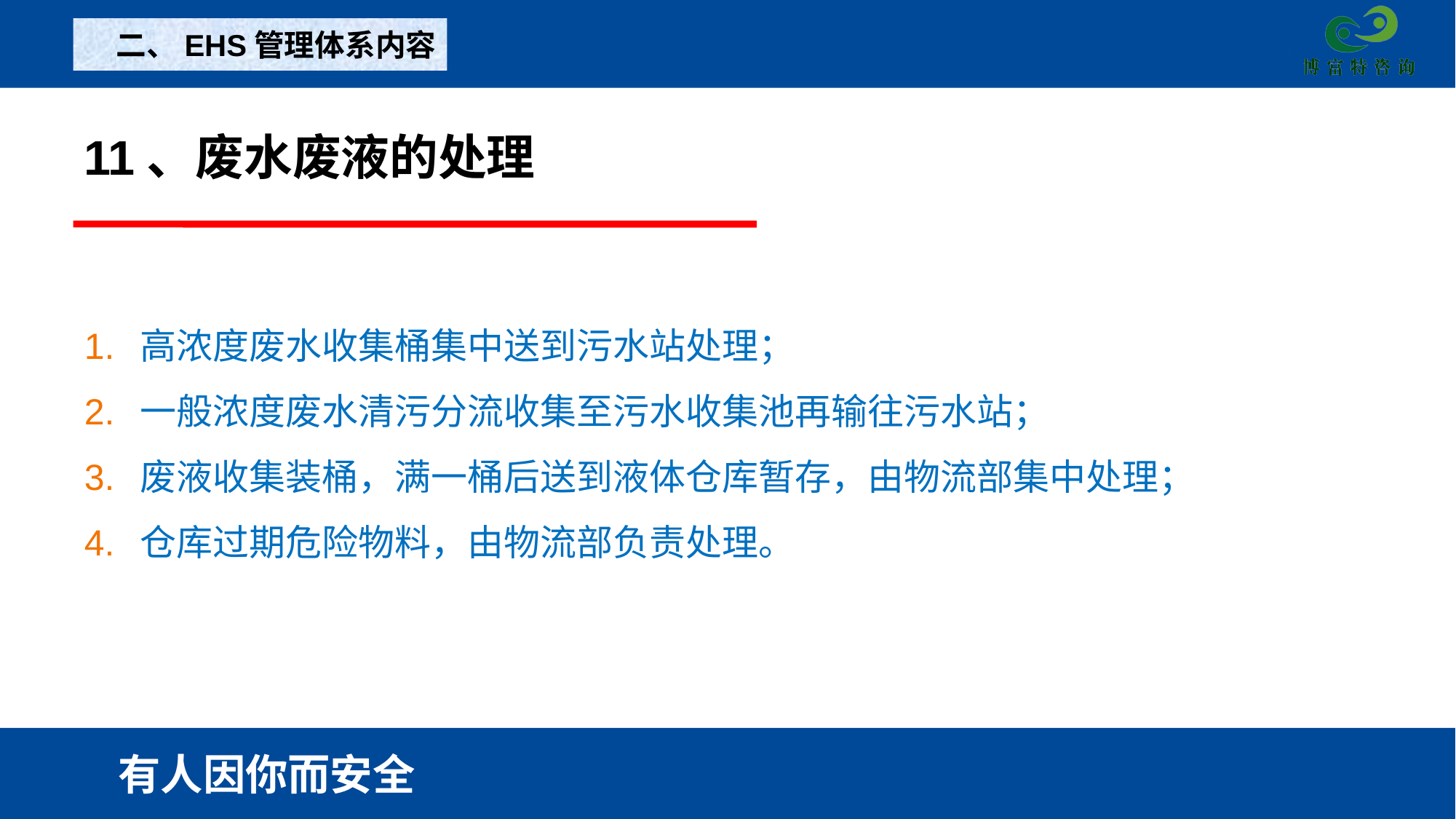

二、EHS管理体系内容
11、废水废液的处理

高浓度废水收集桶集中送到污水站处理；
一般浓度废水清污分流收集至污水收集池再输往污水站；
废液收集装桶，满一桶后送到液体仓库暂存，由物流部集中处理；
仓库过期危险物料，由物流部负责处理。